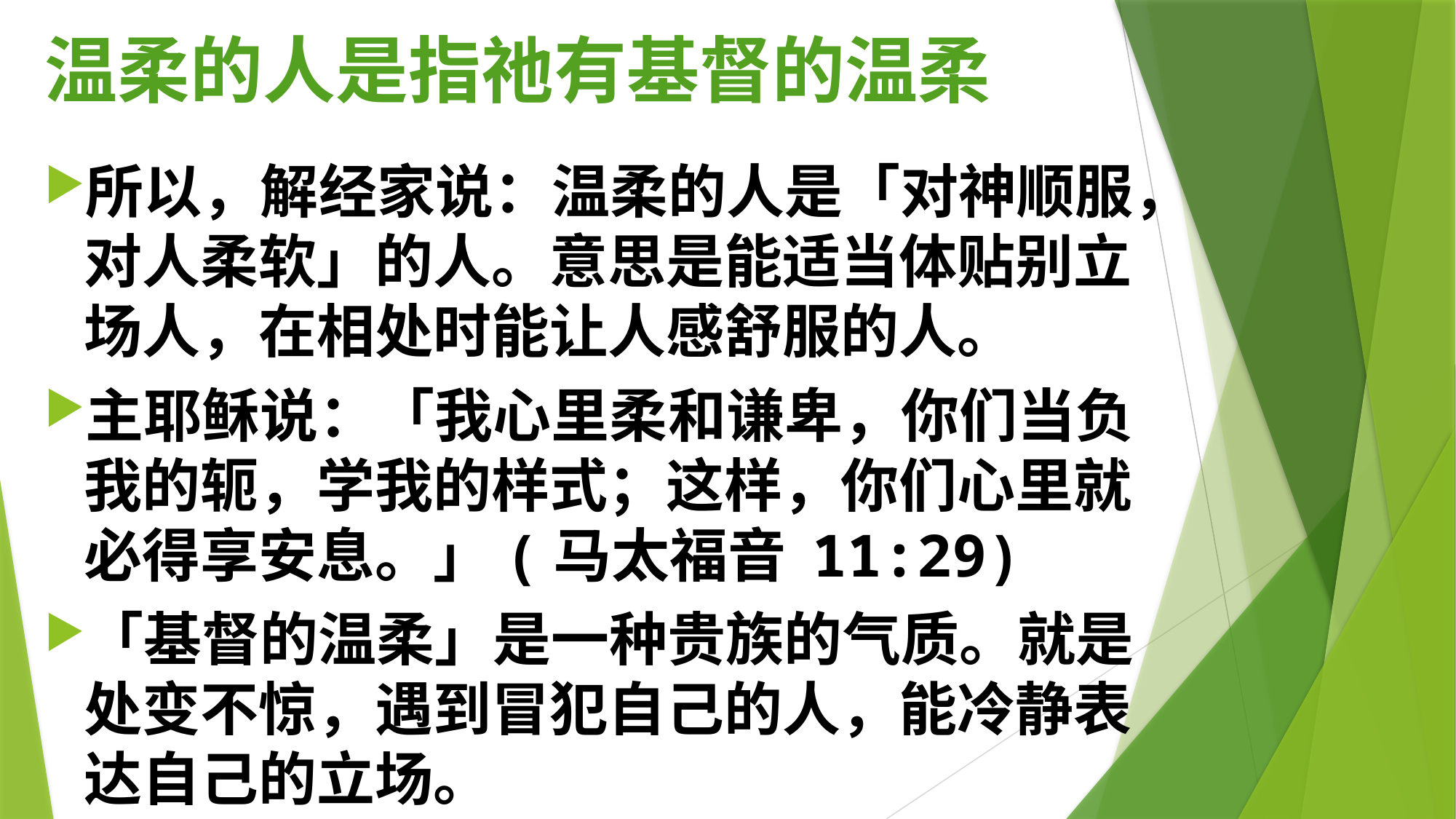

# 温柔的人是指祂有基督的温柔
所以，解经家说：温柔的人是「对神顺服，对人柔软」的人。意思是能适当体贴别立场人，在相处时能让人感舒服的人。
主耶稣说：「我心里柔和谦卑，你们当负我的轭，学我的样式；这样，你们心里就必得享安息。」(马太福音 11:29)
「基督的温柔」是一种贵族的气质。就是处变不惊，遇到冒犯自己的人，能冷静表达自己的立场。